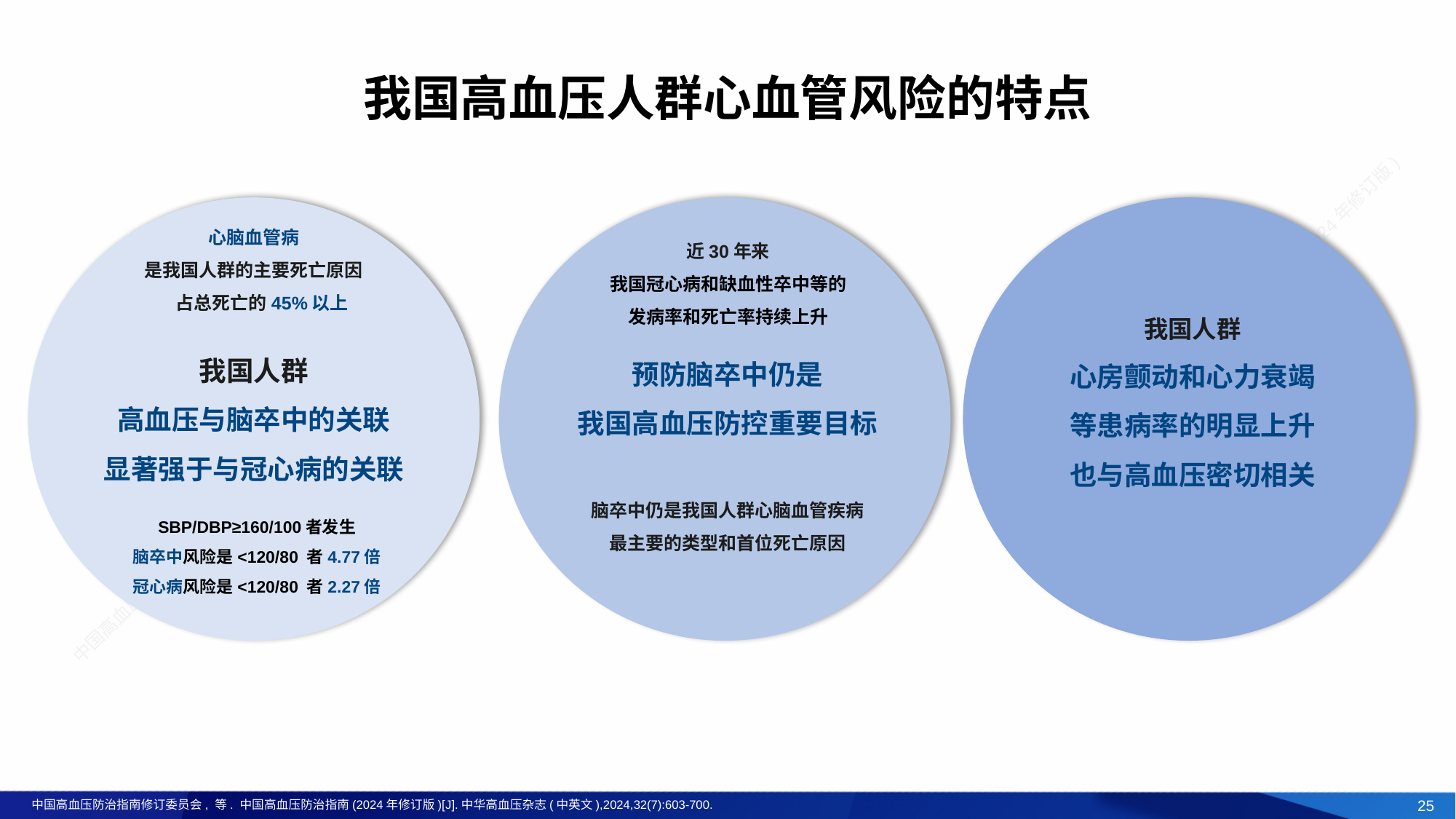

我国高血压人群心血管风险的特点

心脑血管病
是我国人群的主要死亡原因
   占总死亡的45%以上
近30年来
我国冠心病和缺血性卒中等的
发病率和死亡率持续上升
我国人群
心房颤动和心力衰竭
等患病率的明显上升
也与高血压密切相关
我国人群
高血压与脑卒中的关联
显著强于与冠心病的关联

预防脑卒中仍是
我国高血压防控重要目标

脑卒中仍是我国人群心脑血管疾病
最主要的类型和首位死亡原因

SBP/DBP≥160/100者发生
脑卒中风险是<120/80 者4.77倍
冠心病风险是<120/80 者2.27倍